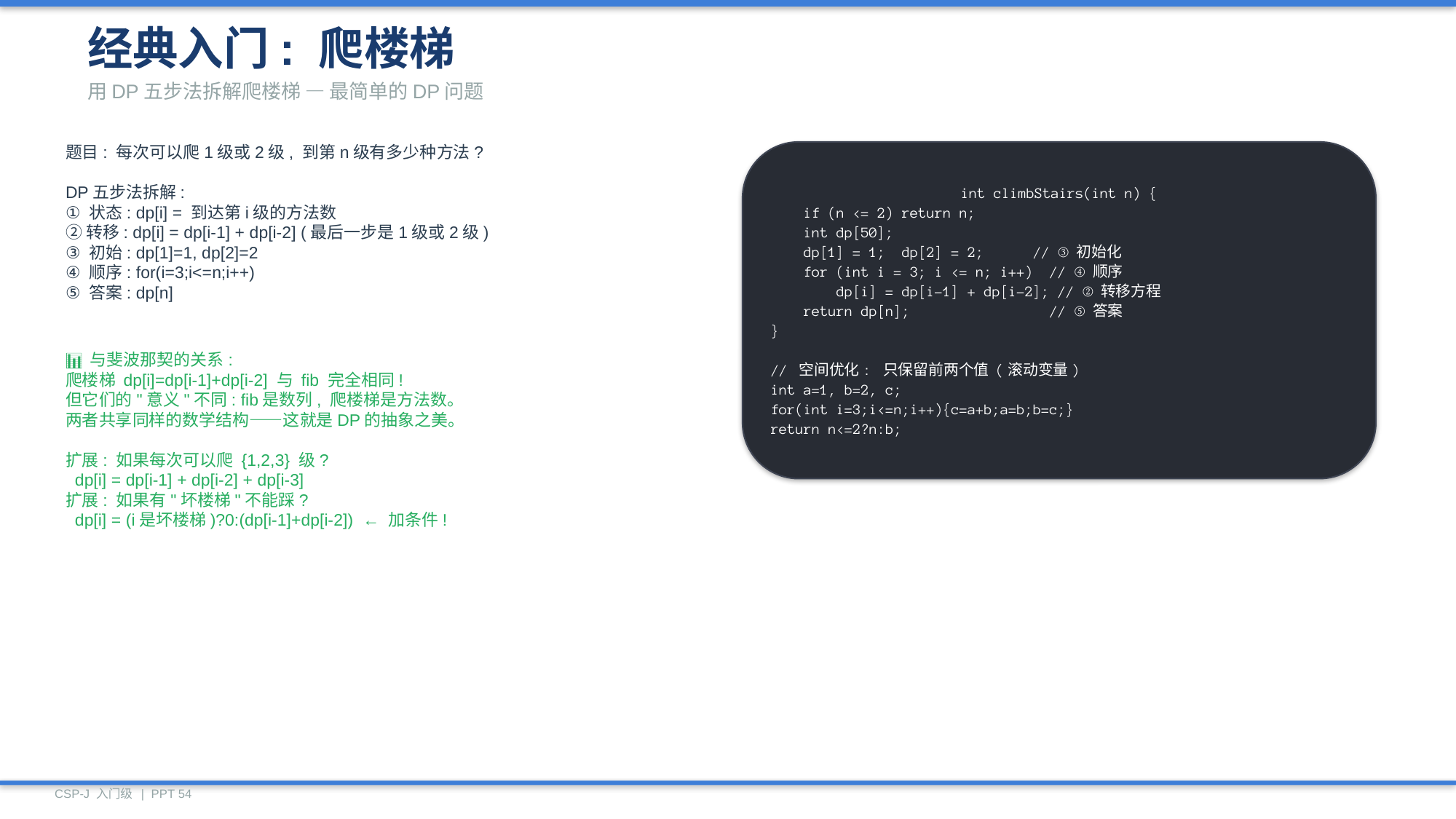

经典入门: 爬楼梯
用DP五步法拆解爬楼梯 — 最简单的DP问题
题目: 每次可以爬1级或2级, 到第n级有多少种方法?
DP五步法拆解:
① 状态: dp[i] = 到达第i级的方法数
② 转移: dp[i] = dp[i-1] + dp[i-2] (最后一步是1级或2级)
③ 初始: dp[1]=1, dp[2]=2
④ 顺序: for(i=3;i<=n;i++)
⑤ 答案: dp[n]
int climbStairs(int n) {
    if (n <= 2) return n;
    int dp[50];
    dp[1] = 1;  dp[2] = 2;      // ③初始化
    for (int i = 3; i <= n; i++)  // ④顺序
        dp[i] = dp[i-1] + dp[i-2]; // ②转移方程
    return dp[n];                 // ⑤答案
}

// 空间优化: 只保留前两个值 (滚动变量)
int a=1, b=2, c;
for(int i=3;i<=n;i++){c=a+b;a=b;b=c;}
return n<=2?n:b;
📊 与斐波那契的关系:
爬楼梯 dp[i]=dp[i-1]+dp[i-2] 与 fib 完全相同!
但它们的"意义"不同: fib是数列, 爬楼梯是方法数。
两者共享同样的数学结构——这就是DP的抽象之美。
扩展: 如果每次可以爬 {1,2,3} 级?
  dp[i] = dp[i-1] + dp[i-2] + dp[i-3]
扩展: 如果有"坏楼梯"不能踩?
  dp[i] = (i是坏楼梯)?0:(dp[i-1]+dp[i-2])  ← 加条件!

CSP-J 入门级  |  PPT 54